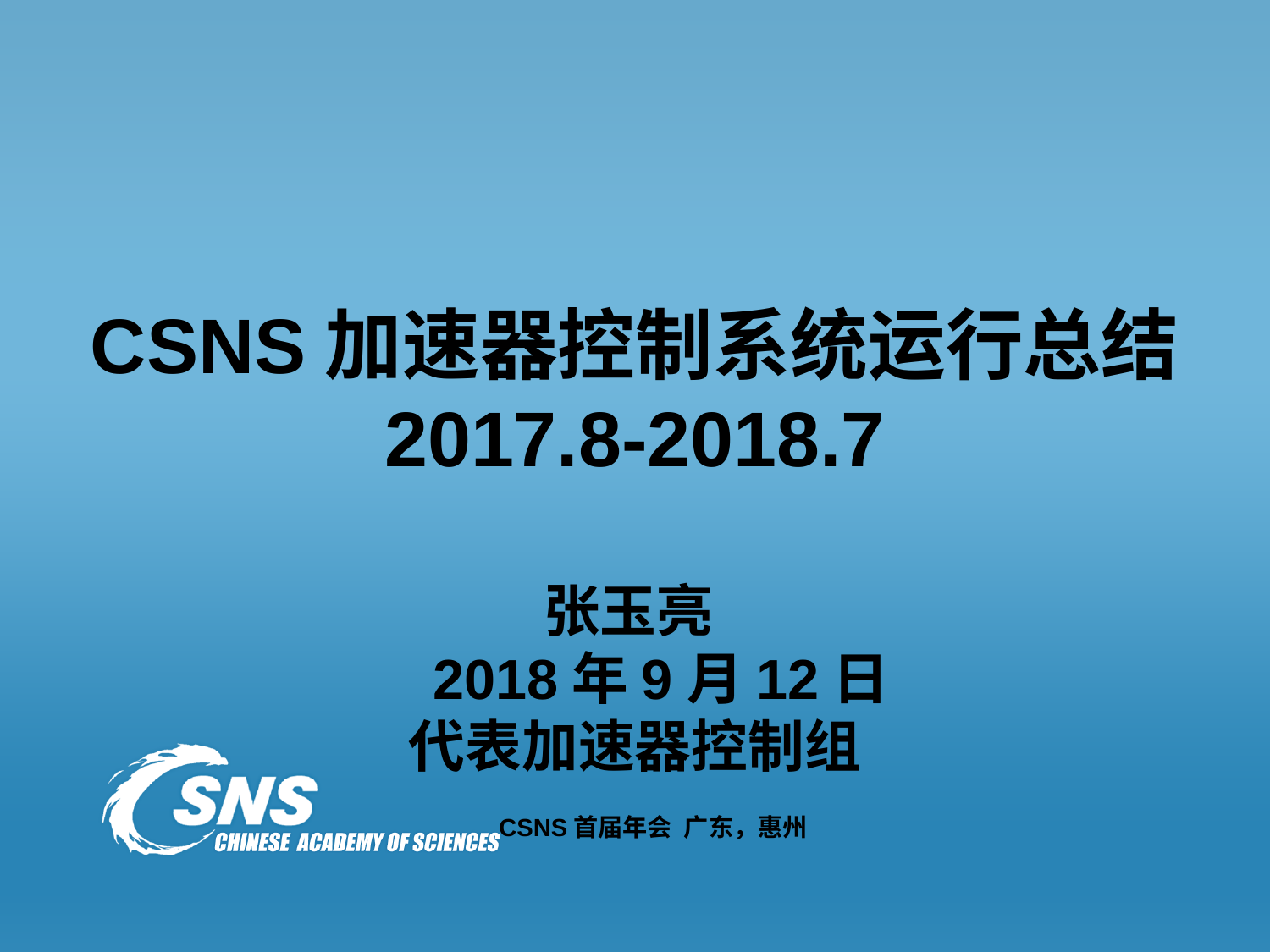

# CSNS加速器控制系统运行总结 2017.8-2018.7 张玉亮 2018年9月12日 代表加速器控制组
CSNS首届年会  广东，惠州